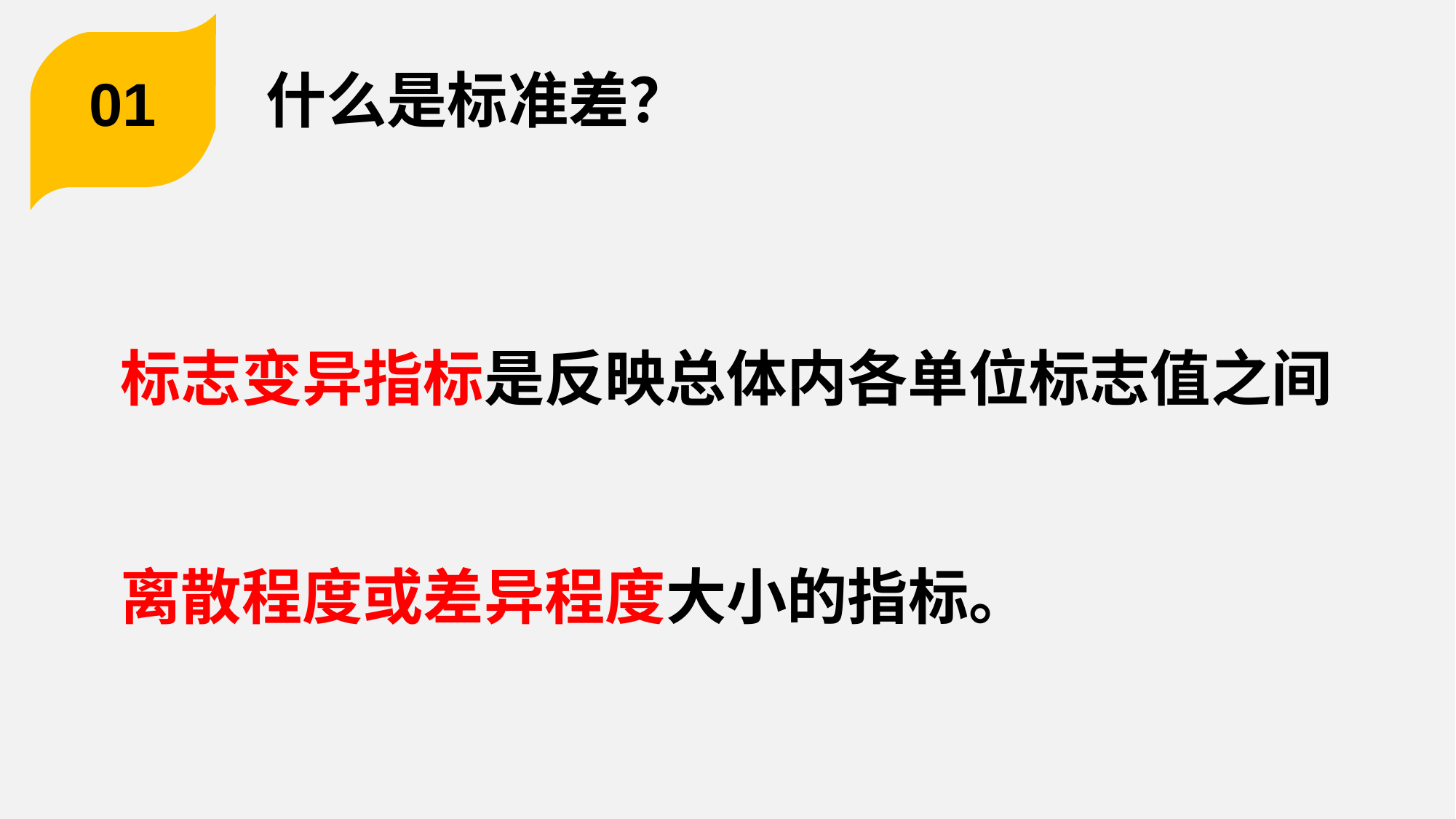

什么是标准差？
01
标志变异指标是反映总体内各单位标志值之间离散程度或差异程度大小的指标。